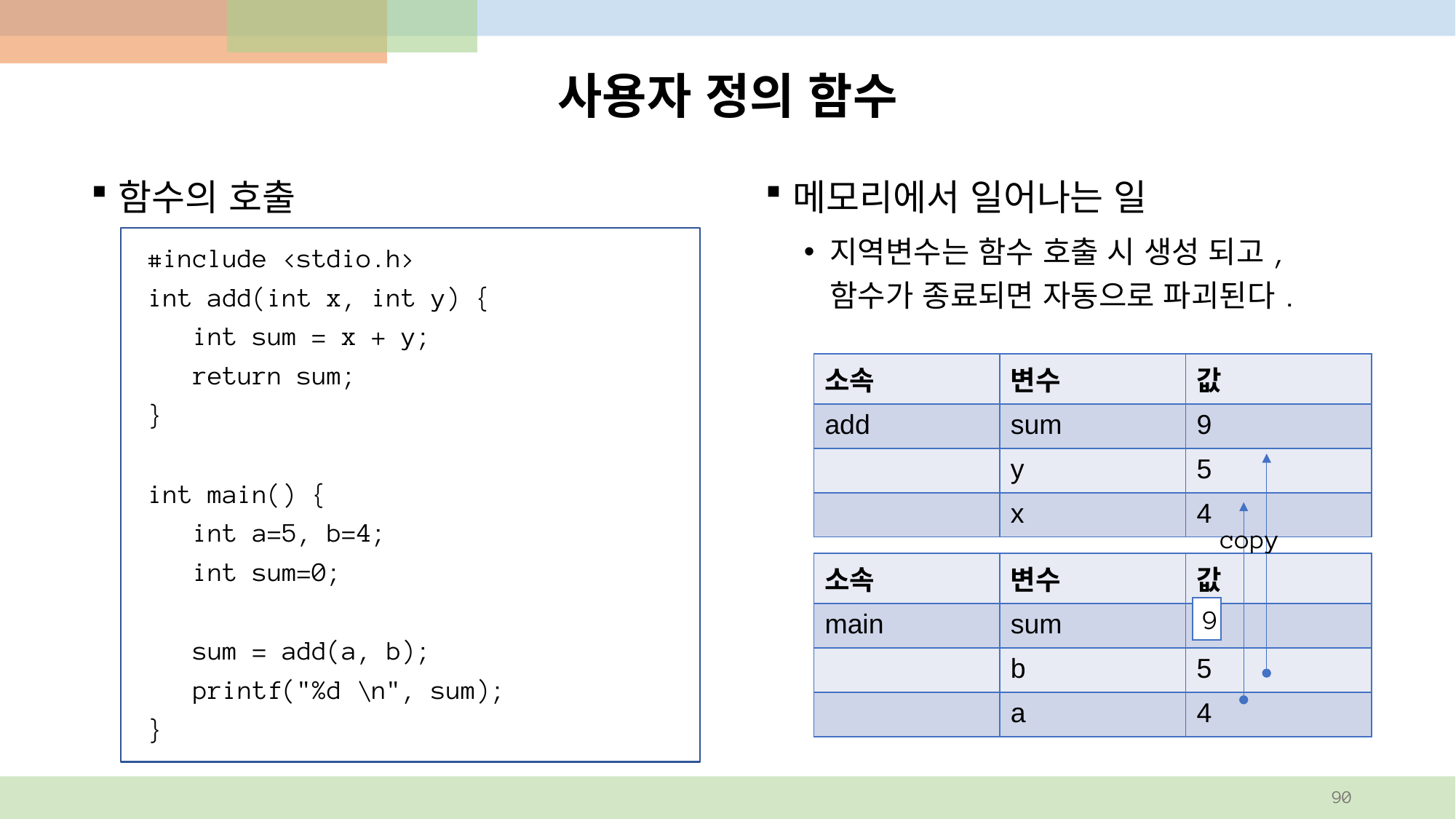

# 사용자 정의 함수
메모리에서 일어나는 일
지역변수는 함수 호출 시 생성 되고, 함수가 종료되면 자동으로 파괴된다.
함수의 호출

#include <stdio.h>
int add(int x, int y) {
   int sum = x + y;
   return sum;
}

int main() {
   int a=5, b=4;
   int sum=0;

   sum = add(a, b);
   printf("%d \n", sum);
}
| 소속 | 변수 | 값 |
| --- | --- | --- |
| add | sum | 9 |
|  | y | 5 |
|  | x | 4 |
copy
| 소속 | 변수 | 값 |
| --- | --- | --- |
| main | sum | 0 |
|  | b | 5 |
|  | a | 4 |
9
90